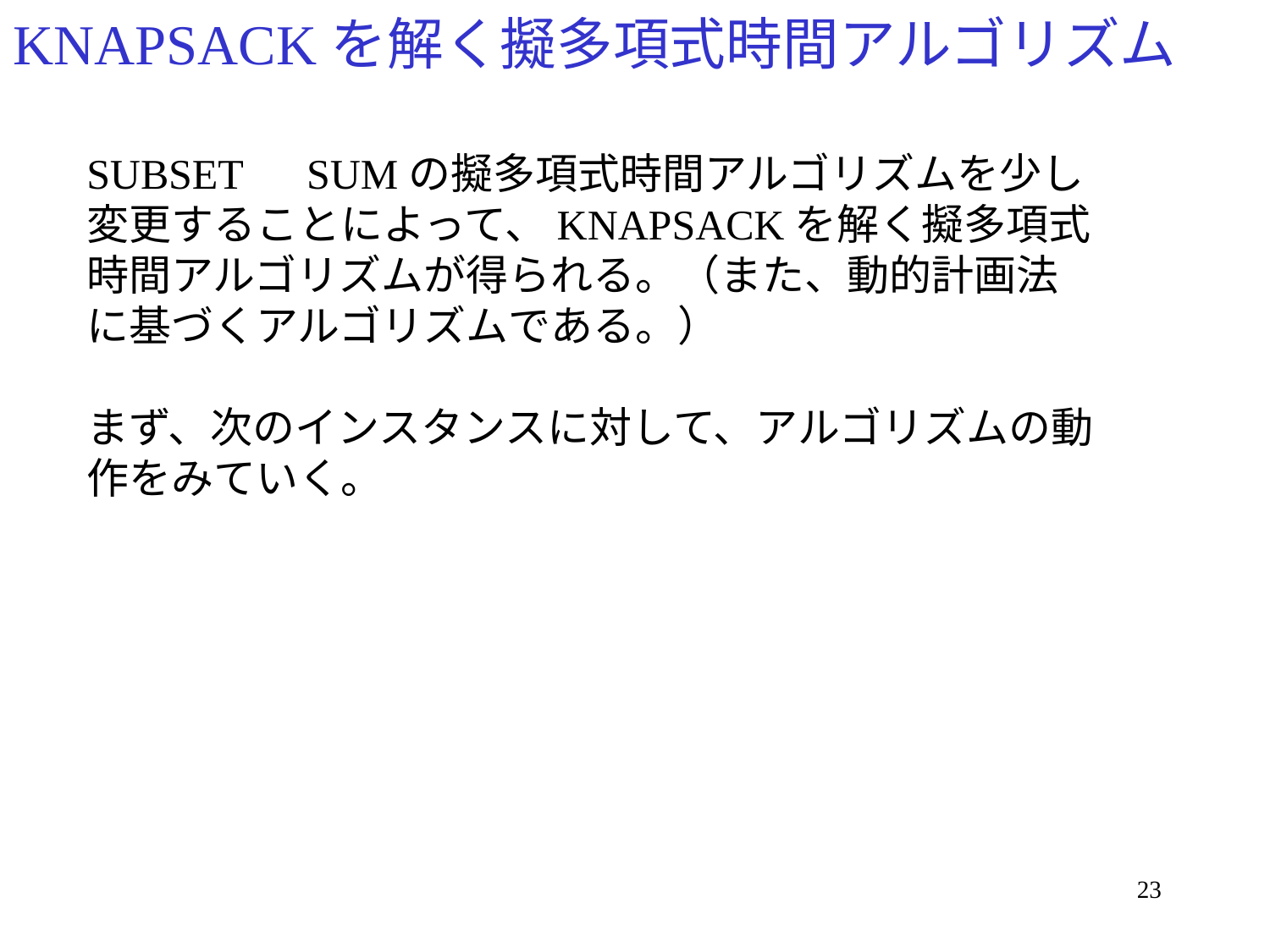

# KNAPSACKを解く擬多項式時間アルゴリズム
SUBSET　SUMの擬多項式時間アルゴリズムを少し変更することによって、KNAPSACKを解く擬多項式時間アルゴリズムが得られる。（また、動的計画法に基づくアルゴリズムである。）

まず、次のインスタンスに対して、アルゴリズムの動作をみていく。
23